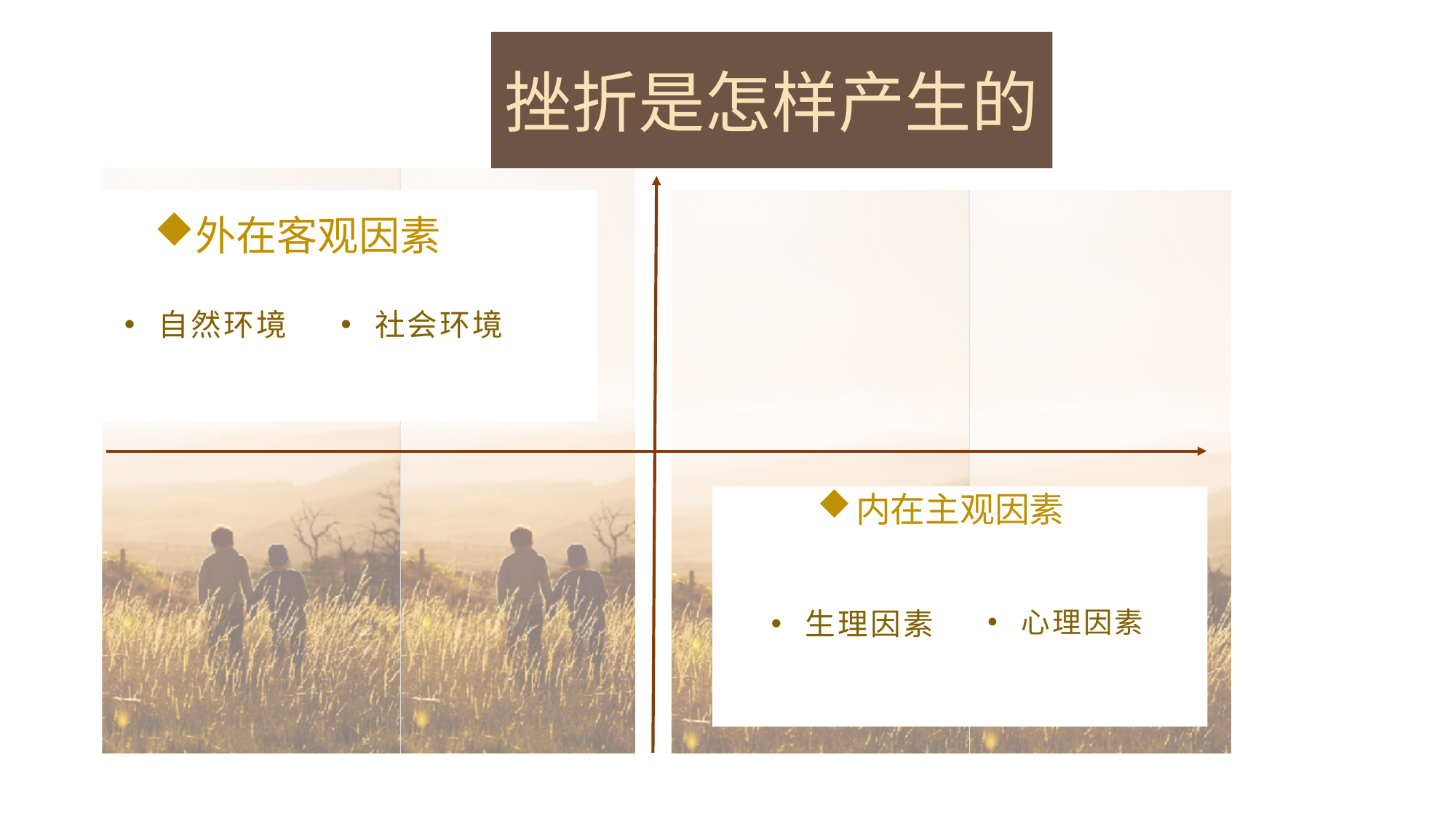

挫折是怎样产生的

外在客观因素
自然环境
社会环境
内在主观因素

生理因素
心理因素